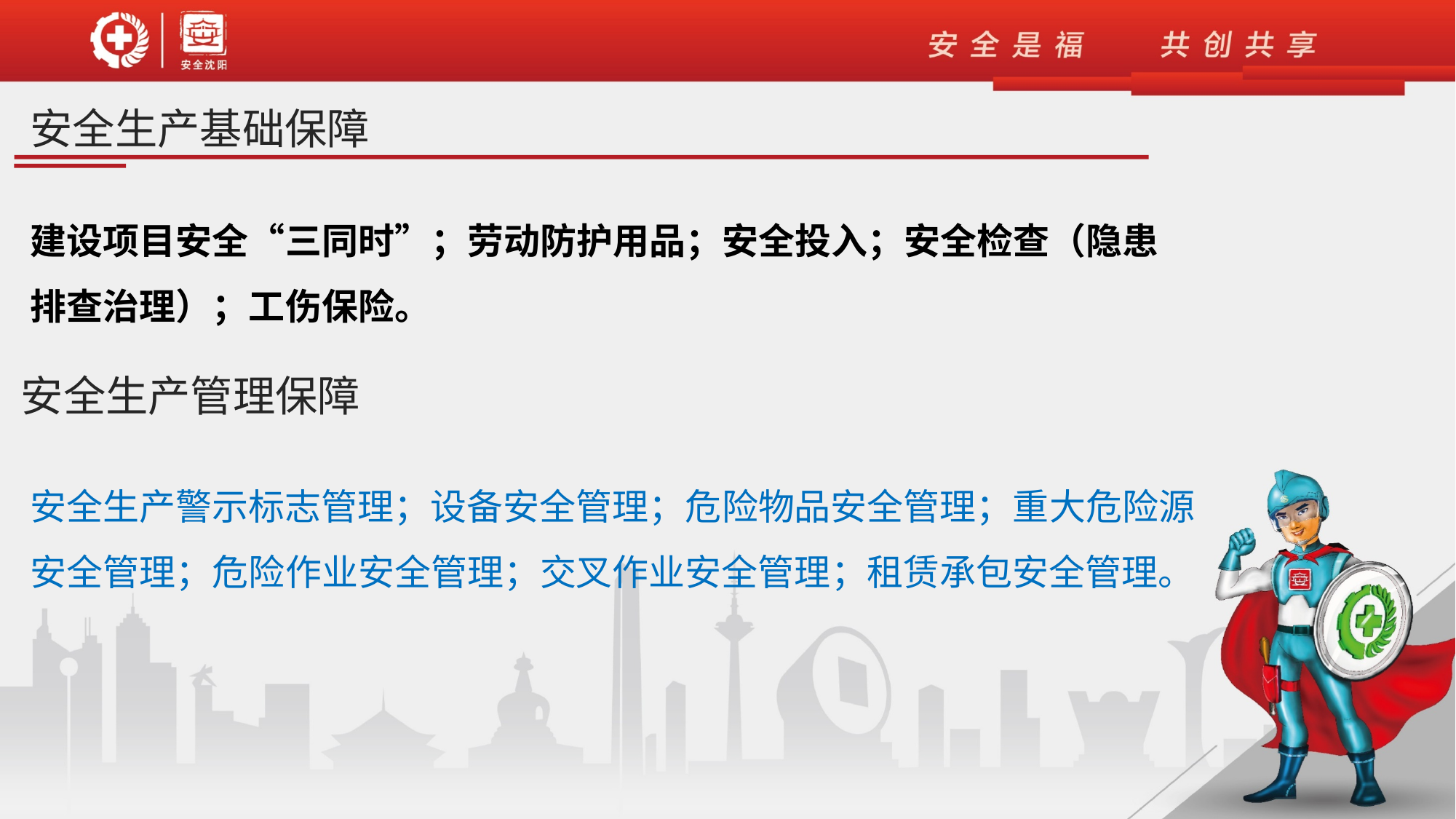

安全生产基础保障

建设项目安全“三同时”；劳动防护用品；安全投入；安全检查（隐患排查治理）；工伤保险。
安全生产管理保障
安全生产警示标志管理；设备安全管理；危险物品安全管理；重大危险源安全管理；危险作业安全管理；交叉作业安全管理；租赁承包安全管理。